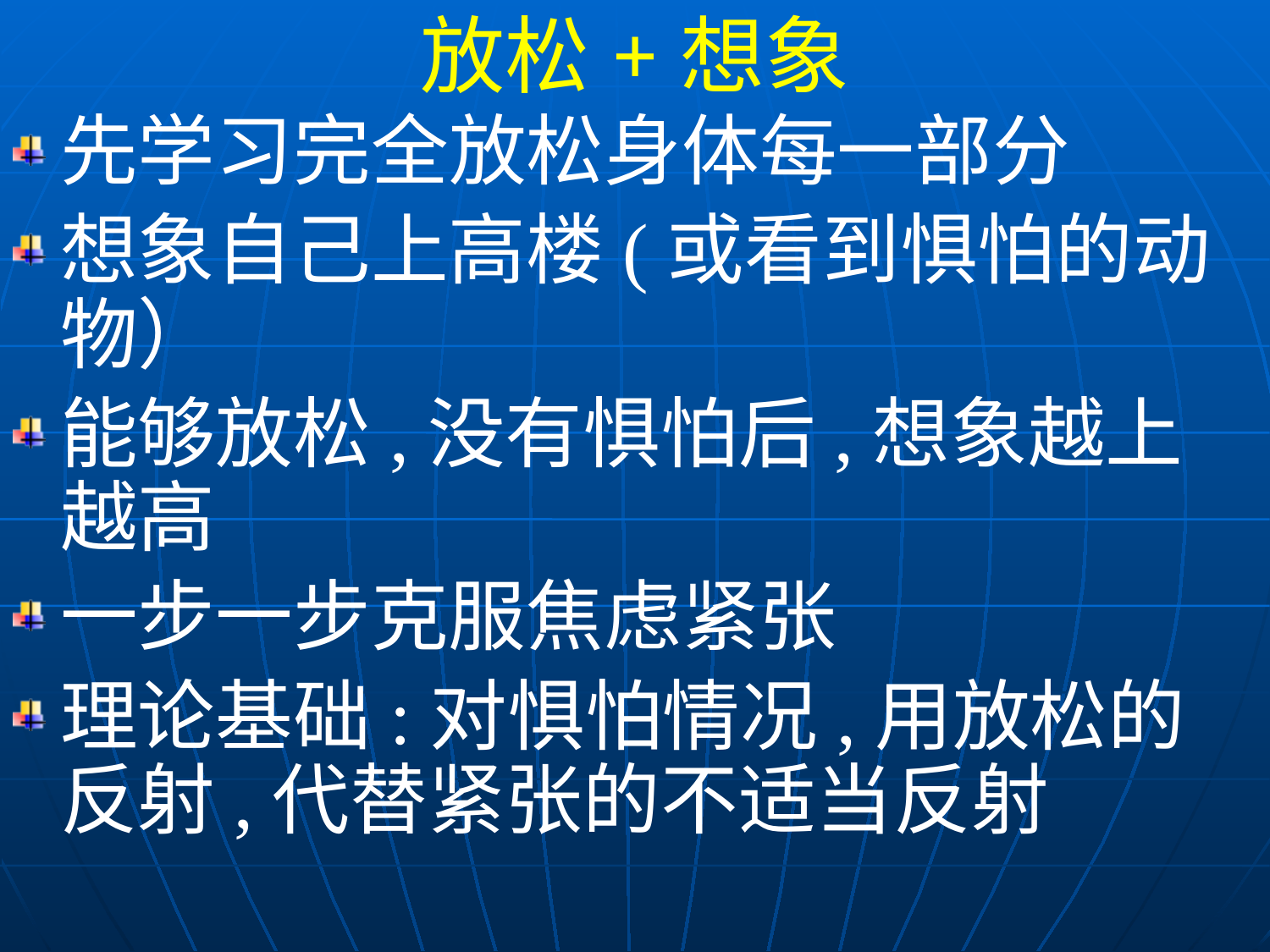

放松+想象
先学习完全放松身体每一部分
想象自己上高楼(或看到惧怕的动物）
能够放松,没有惧怕后,想象越上越高
一步一步克服焦虑紧张
理论基础:对惧怕情况,用放松的反射,代替紧张的不适当反射